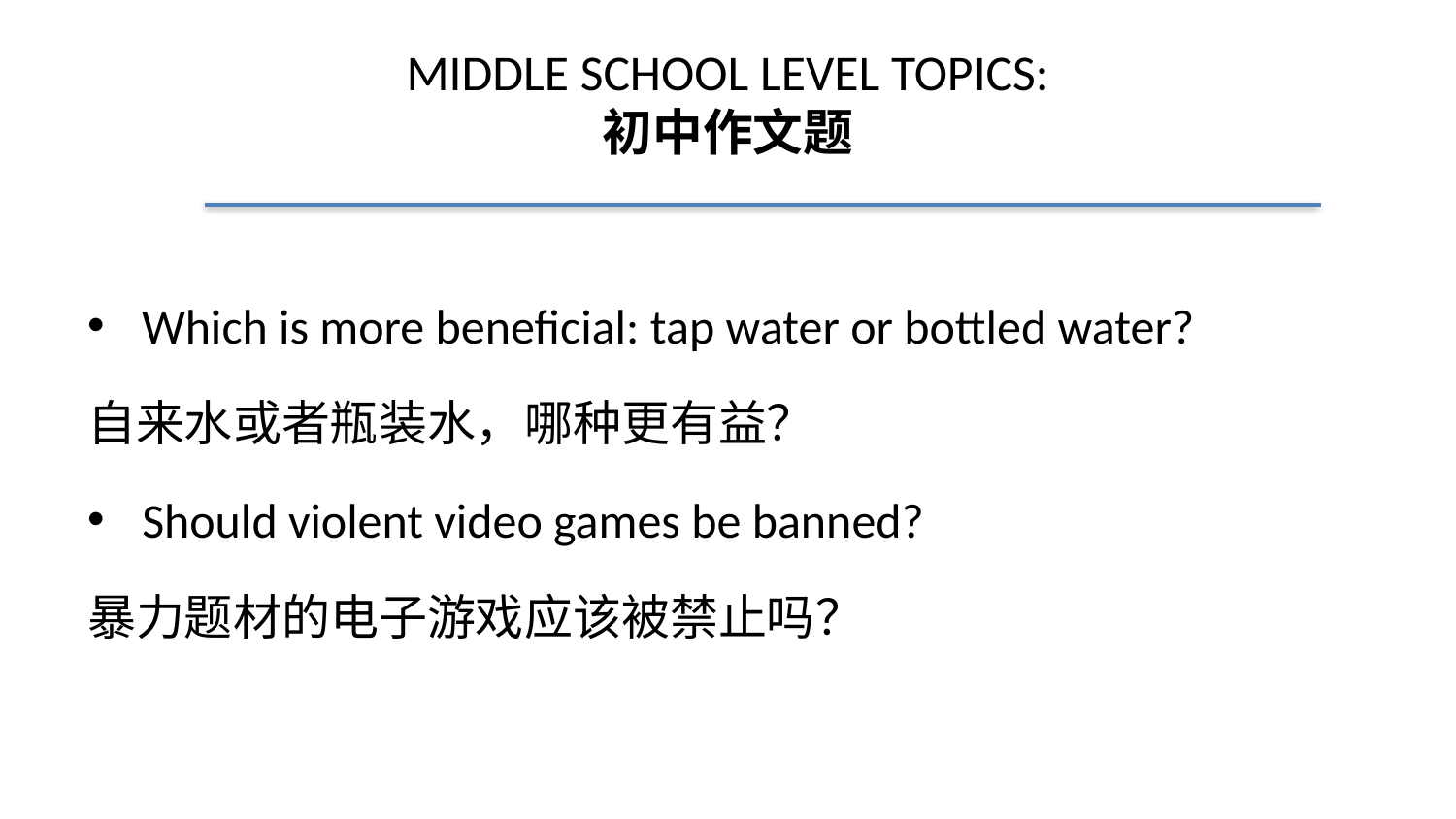

# MIDDLE SCHOOL LEVEL TOPICS: 初中作文题

Which is more beneficial: tap water or bottled water?
自来水或者瓶装水，哪种更有益？
Should violent video games be banned?
暴力题材的电子游戏应该被禁止吗？